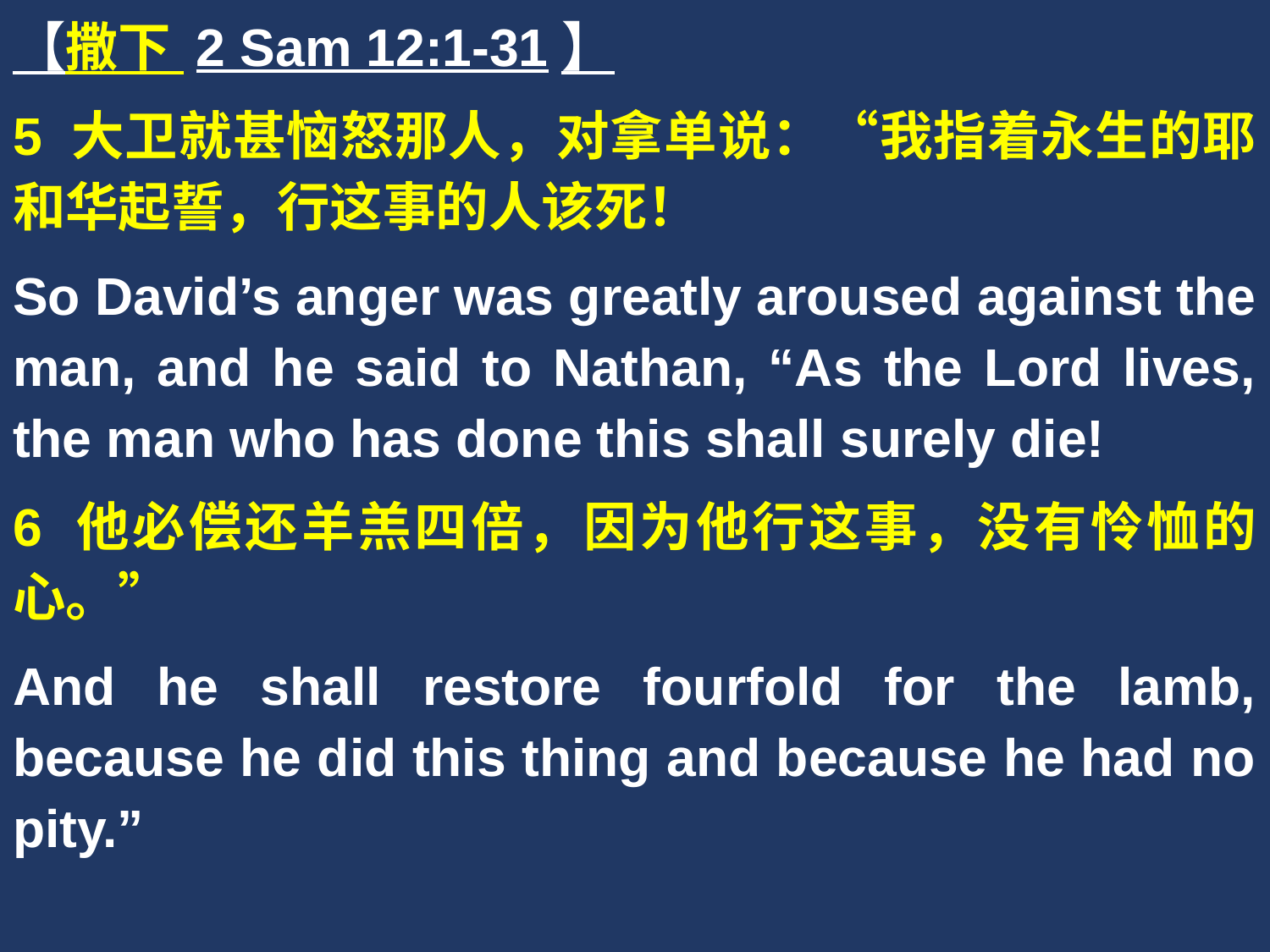

【撒下 2 Sam 12:1-31】
5 大卫就甚恼怒那人，对拿单说：“我指着永生的耶和华起誓，行这事的人该死！
So David’s anger was greatly aroused against the man, and he said to Nathan, “As the Lord lives, the man who has done this shall surely die!
6 他必偿还羊羔四倍，因为他行这事，没有怜恤的心。”
And he shall restore fourfold for the lamb, because he did this thing and because he had no pity.”